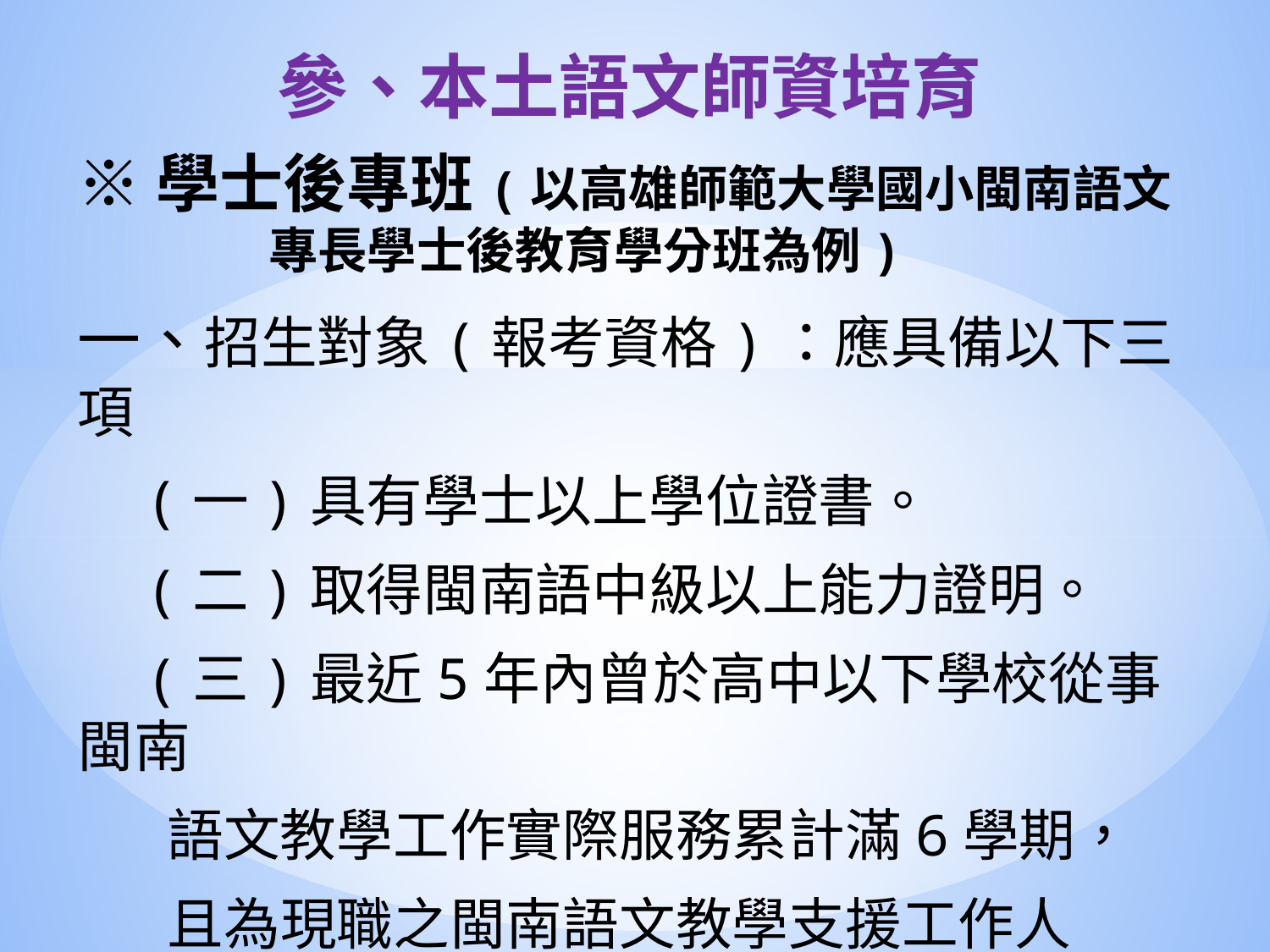

參、本土語文師資培育
※學士後專班(以高雄師範大學國小閩南語文
                專長學士後教育學分班為例)
一、招生對象(報考資格)：應具備以下三項
  (一)具有學士以上學位證書。
  (二)取得閩南語中級以上能力證明。
  (三)最近5年內曾於高中以下學校從事閩南
      語文教學工作實際服務累計滿6學期，
      且為現職之閩南語文教學支援工作人
      員或代理教師。